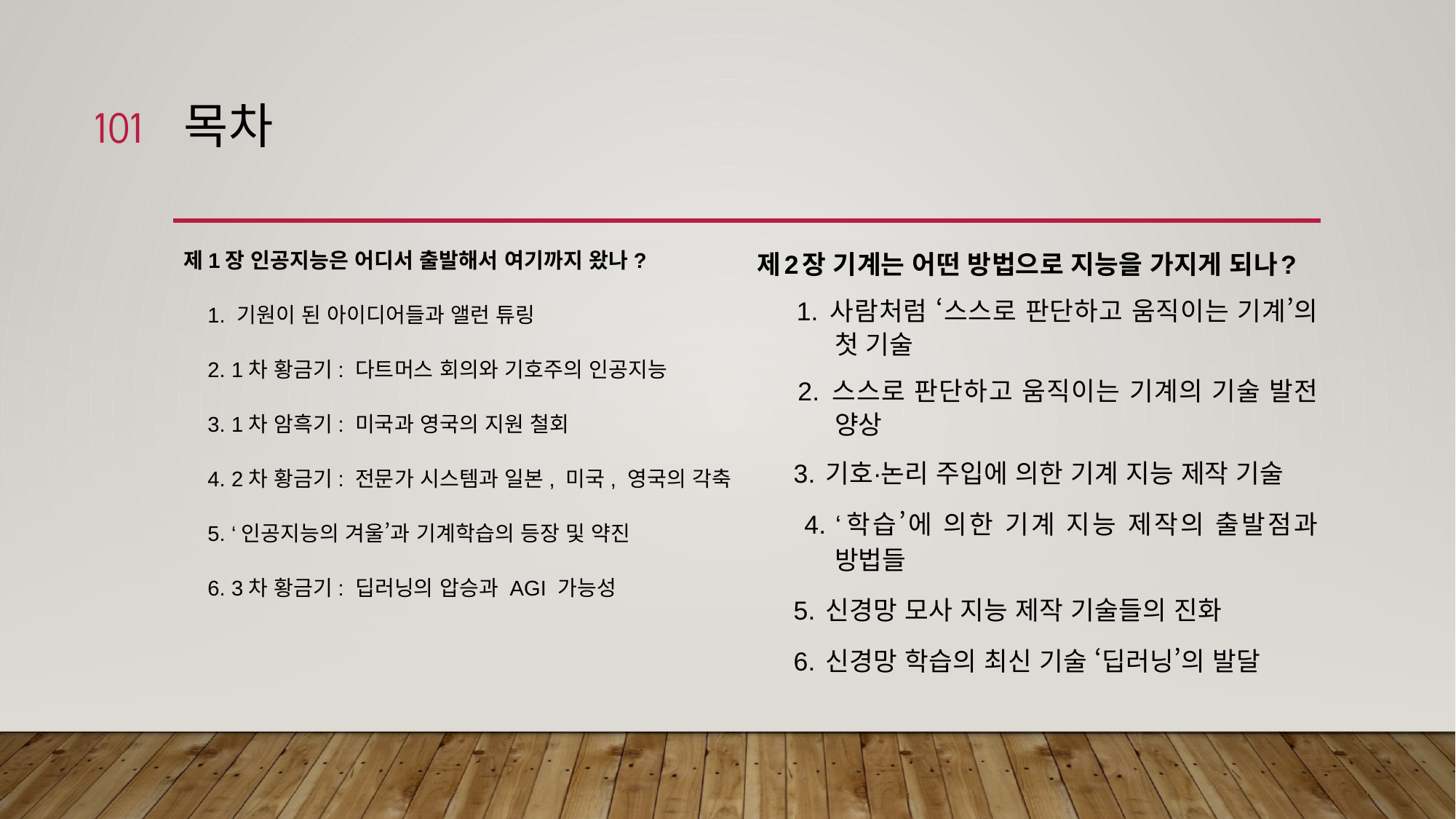

101
# 목차
제1장 인공지능은 어디서 출발해서 여기까지 왔나?
    1. 기원이 된 아이디어들과 앨런 튜링
    2. 1차 황금기: 다트머스 회의와 기호주의 인공지능
    3. 1차 암흑기: 미국과 영국의 지원 철회
    4. 2차 황금기: 전문가 시스템과 일본, 미국, 영국의 각축
    5. ‘인공지능의 겨울’과 기계학습의 등장 및 약진
    6. 3차 황금기: 딥러닝의 압승과 AGI 가능성

제2장 기계는 어떤 방법으로 지능을 가지게 되나?
     1. 사람처럼 ‘스스로 판단하고 움직이는 기계’의 첫 기술
     2. 스스로 판단하고 움직이는 기계의 기술 발전 양상
     3. 기호∙논리 주입에 의한 기계 지능 제작 기술
     4. ‘학습’에 의한 기계 지능 제작의 출발점과 방법들
     5. 신경망 모사 지능 제작 기술들의 진화
     6. 신경망 학습의 최신 기술 ‘딥러닝’의 발달